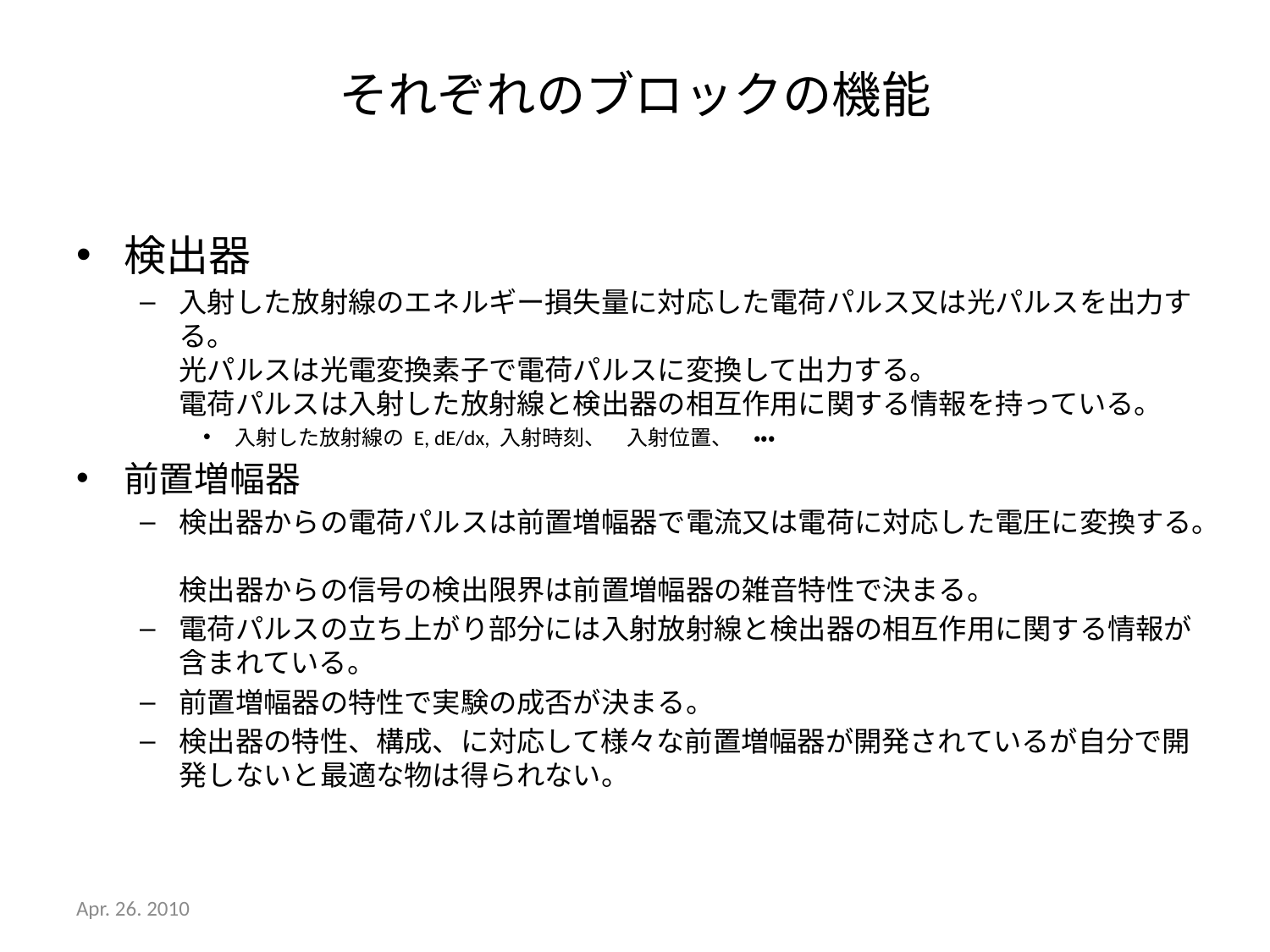

# それぞれのブロックの機能
検出器
入射した放射線のエネルギー損失量に対応した電荷パルス又は光パルスを出力する。
光パルスは光電変換素子で電荷パルスに変換して出力する。
電荷パルスは入射した放射線と検出器の相互作用に関する情報を持っている。
入射した放射線の E, dE/dx, 入射時刻、　入射位置、　・・・
前置増幅器
検出器からの電荷パルスは前置増幅器で電流又は電荷に対応した電圧に変換する。
検出器からの信号の検出限界は前置増幅器の雑音特性で決まる。
電荷パルスの立ち上がり部分には入射放射線と検出器の相互作用に関する情報が含まれている。
前置増幅器の特性で実験の成否が決まる。
検出器の特性、構成、に対応して様々な前置増幅器が開発されているが自分で開発しないと最適な物は得られない。
Apr. 26. 2010